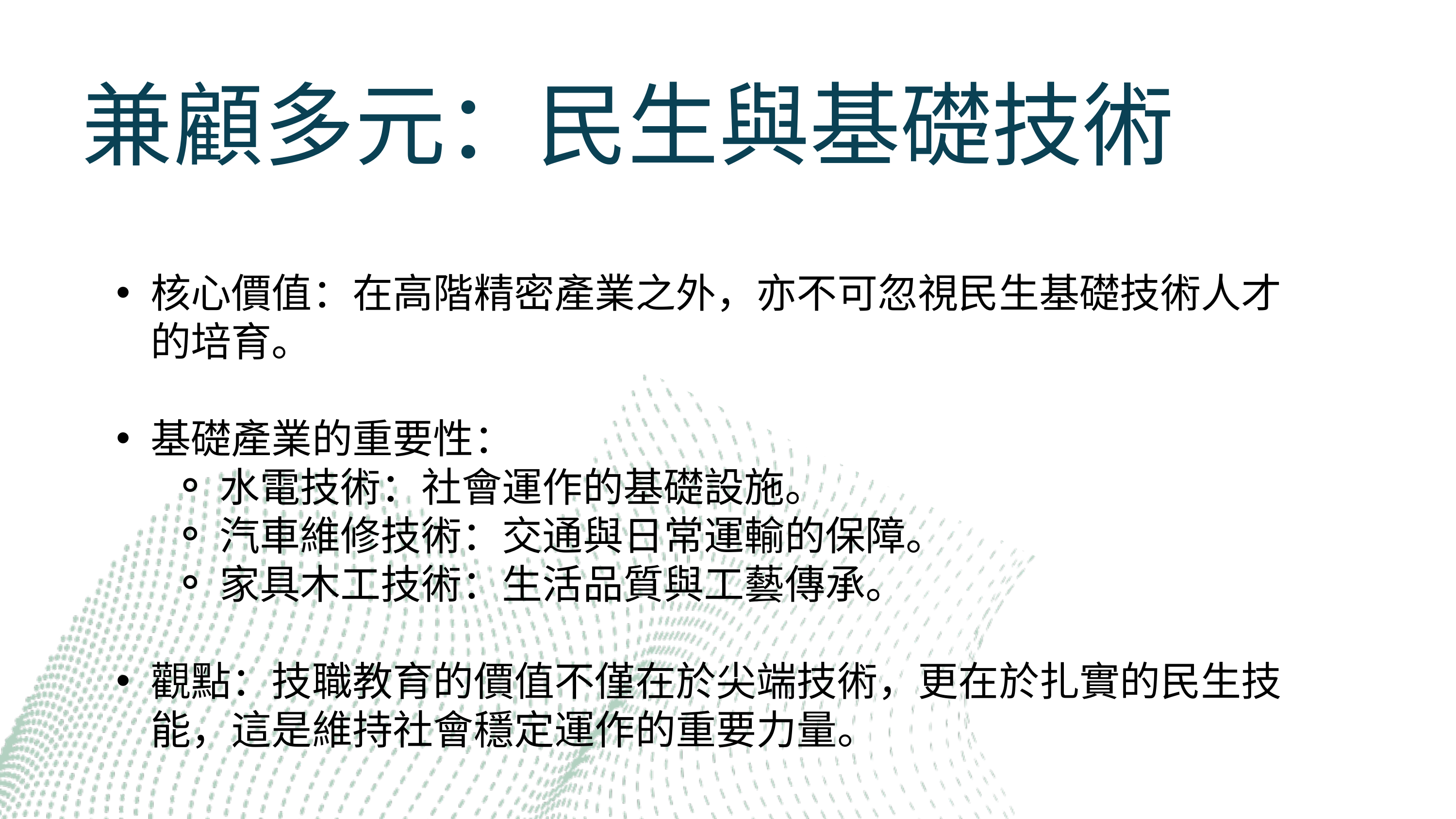

兼顧多元：民生與基礎技術
核心價值：在高階精密產業之外，亦不可忽視民生基礎技術人才的培育。

基礎產業的重要性：
水電技術：社會運作的基礎設施。
汽車維修技術：交通與日常運輸的保障。
家具木工技術：生活品質與工藝傳承。

觀點：技職教育的價值不僅在於尖端技術，更在於扎實的民生技能，這是維持社會穩定運作的重要力量。